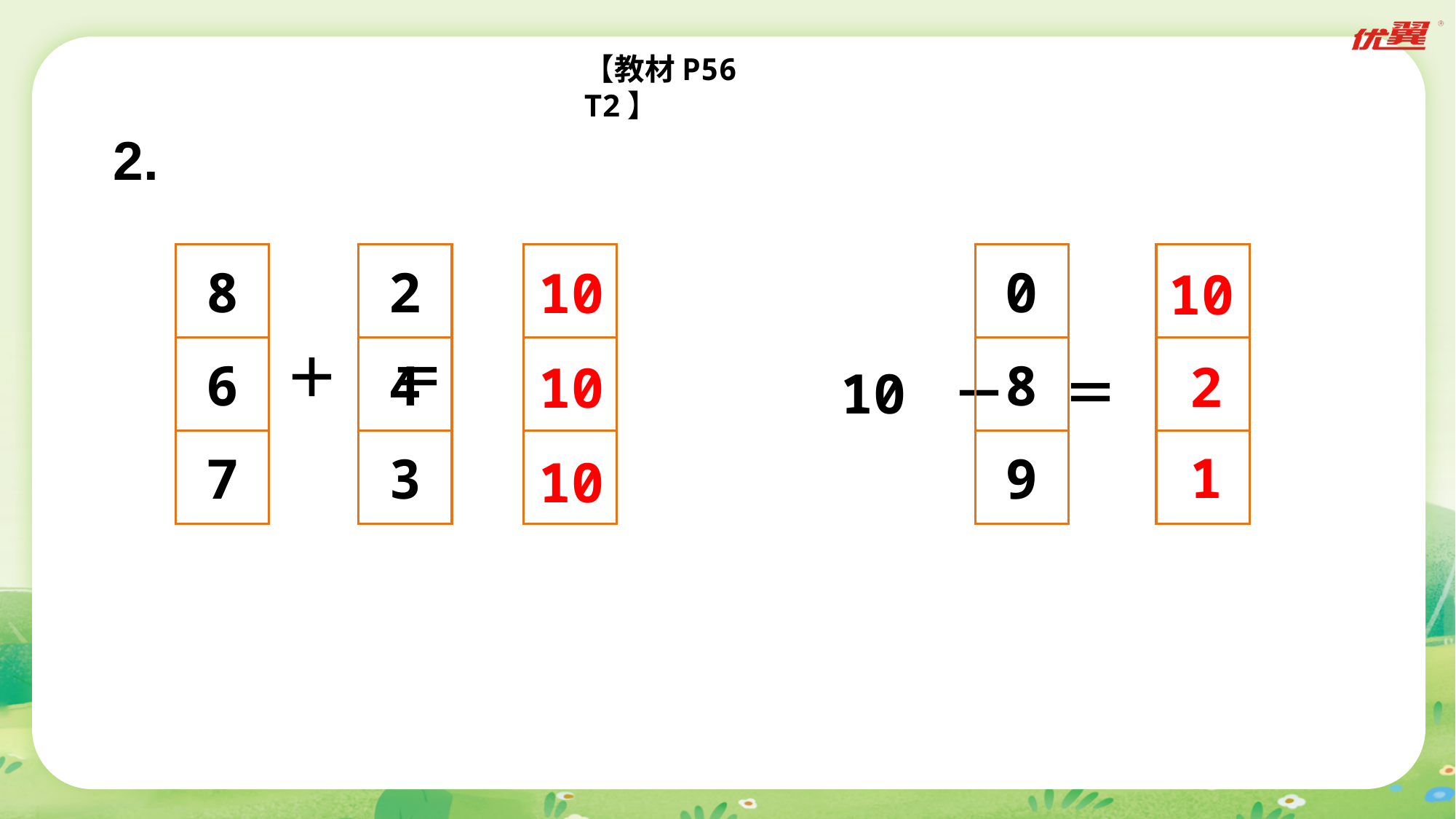

【教材P56  T2】
2.
8
6
7
2
4
3

0
8
9

10
10
＋     ＝
2
10
10 －     ＝
1
10